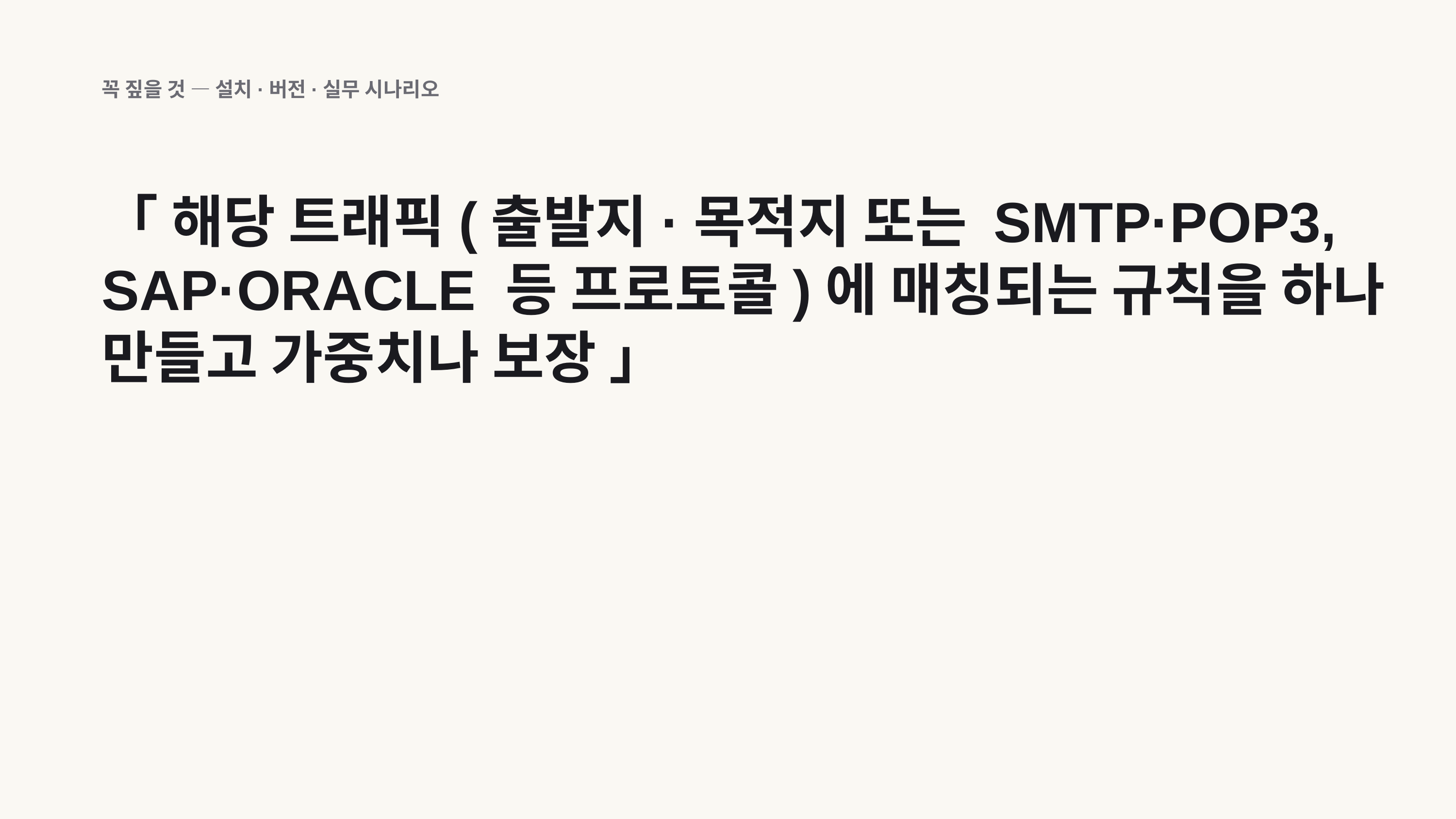

꼭 짚을 것 — 설치·버전·실무 시나리오
「 해당 트래픽(출발지·목적지 또는 SMTP·POP3, SAP·ORACLE 등 프로토콜)에 매칭되는 규칙을 하나 만들고 가중치나 보장 」